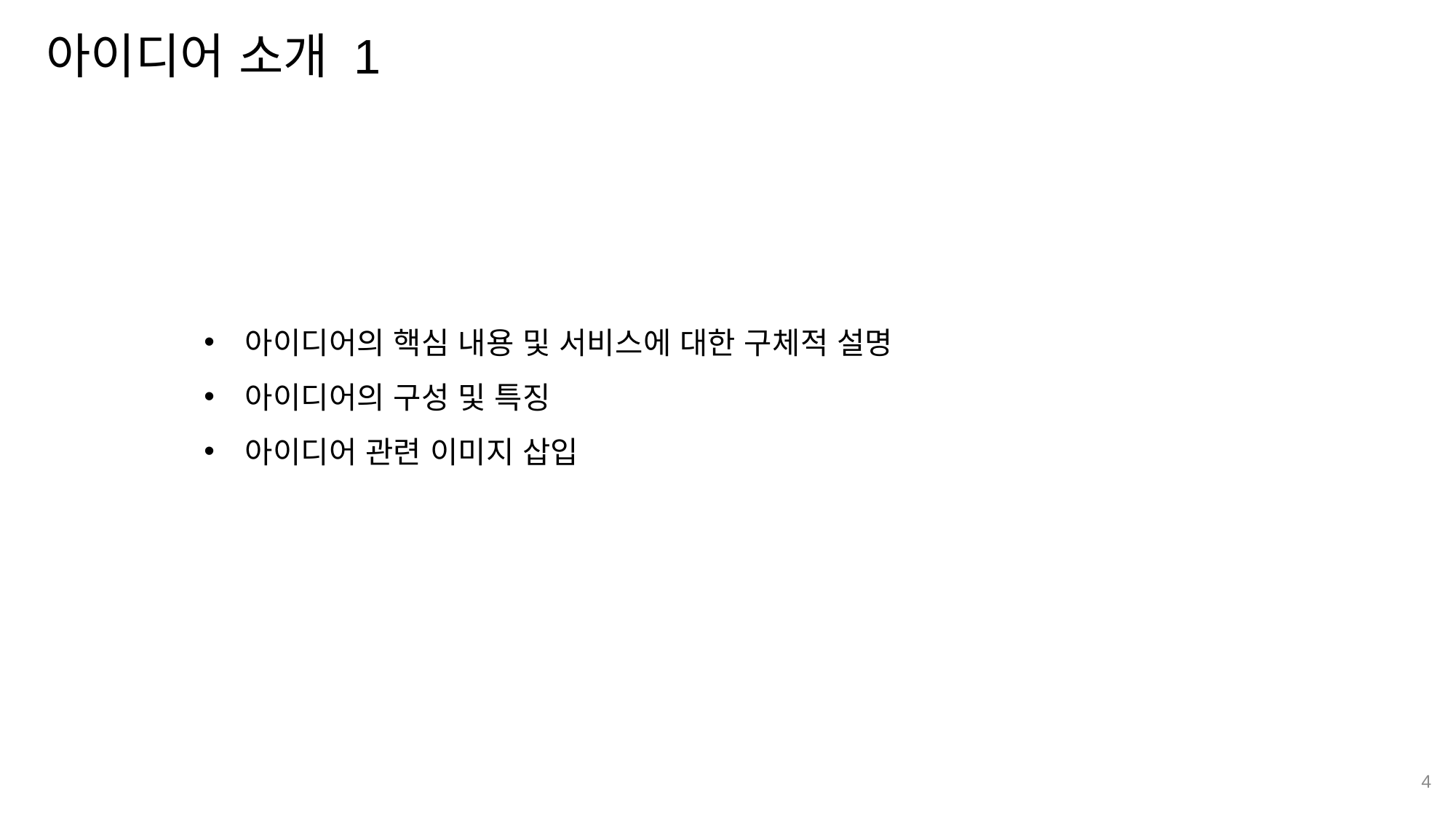

아이디어 소개 1
아이디어의 핵심 내용 및 서비스에 대한 구체적 설명
아이디어의 구성 및 특징
아이디어 관련 이미지 삽입
4